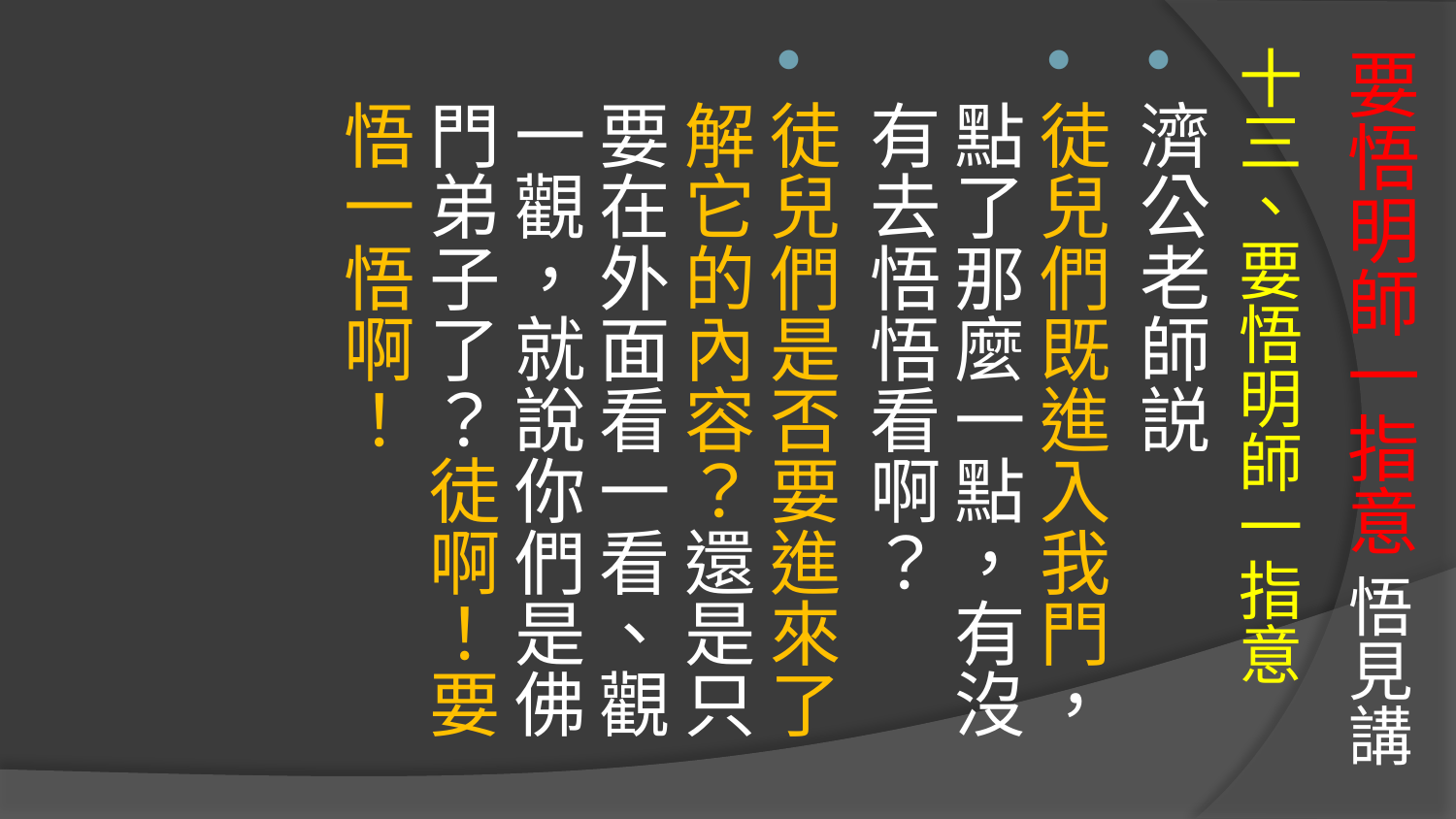

# 要悟明師一指意 悟見講
十三、要悟明師一指意
濟公老師説
徒兒們既進入我門，點了那麼一點，有沒有去悟悟看啊？
徒兒們是否要進來了解它的內容？還是只要在外面看一看、觀一觀，就說你們是佛門弟子了？徒啊！要悟一悟啊！